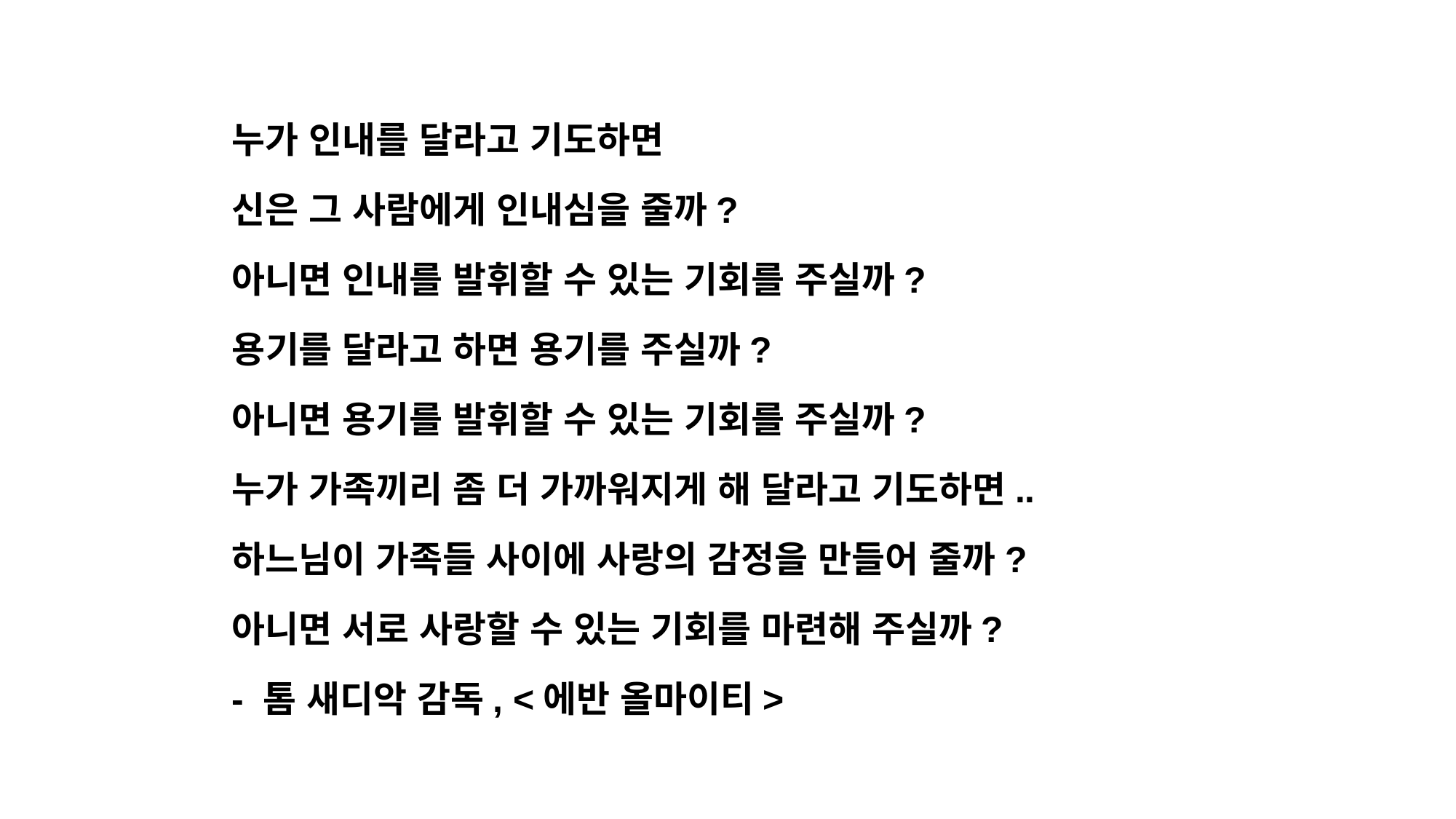

누가 인내를 달라고 기도하면
신은 그 사람에게 인내심을 줄까?
아니면 인내를 발휘할 수 있는 기회를 주실까?
용기를 달라고 하면 용기를 주실까?
아니면 용기를 발휘할 수 있는 기회를 주실까?
누가 가족끼리 좀 더 가까워지게 해 달라고 기도하면..
하느님이 가족들 사이에 사랑의 감정을 만들어 줄까?
아니면 서로 사랑할 수 있는 기회를 마련해 주실까?
- 톰 새디악 감독, <에반 올마이티>